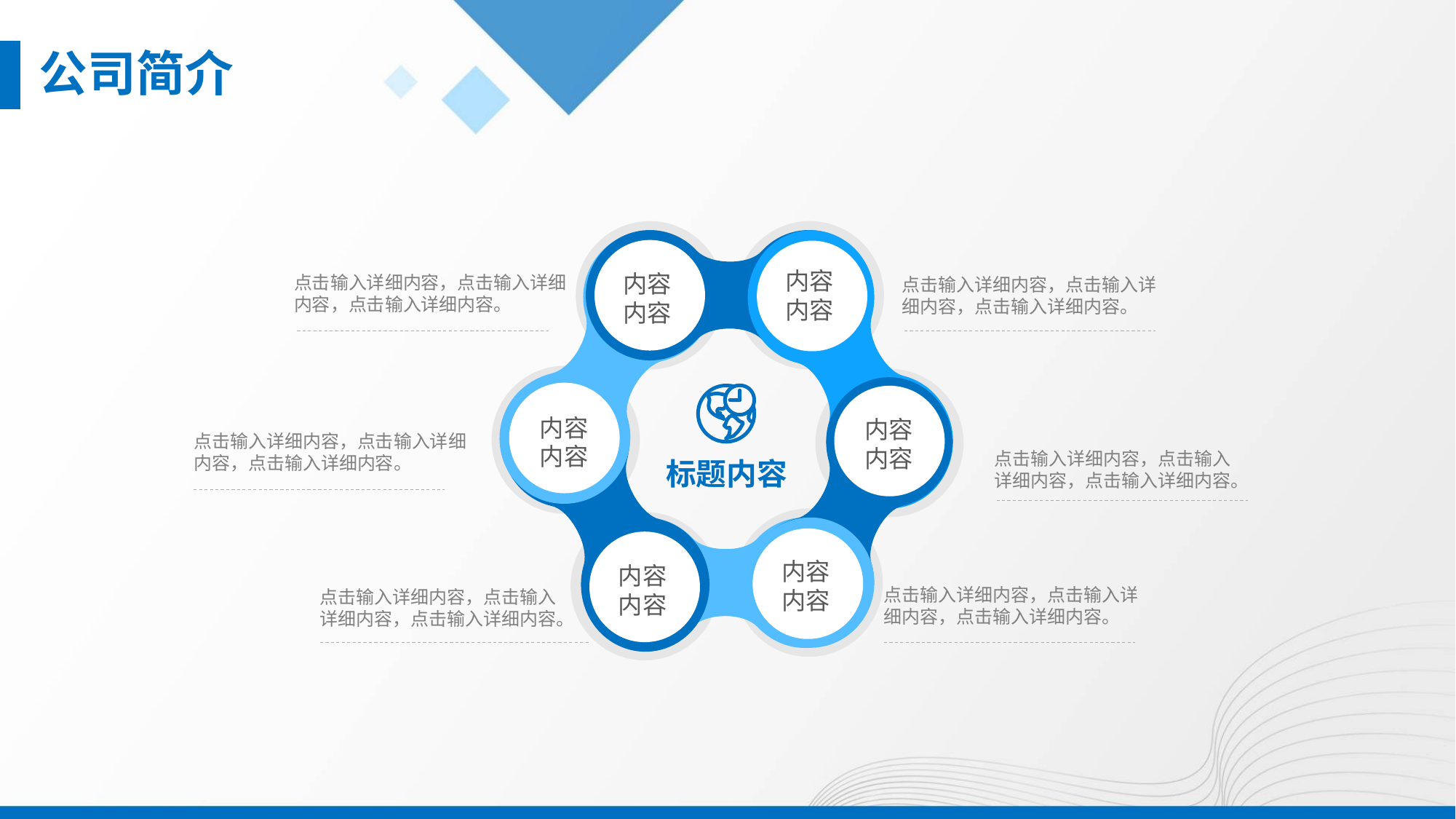

公司简介

内容
内容
内容
内容
内容
内容
内容
内容
内容
内容
内容
内容
点击输入详细内容，点击输入详细内容，点击输入详细内容。
点击输入详细内容，点击输入详细内容，点击输入详细内容。

标题内容
点击输入详细内容，点击输入详细内容，点击输入详细内容。
点击输入详细内容，点击输入详细内容，点击输入详细内容。

点击输入详细内容，点击输入详细内容，点击输入详细内容。

点击输入详细内容，点击输入详细内容，点击输入详细内容。